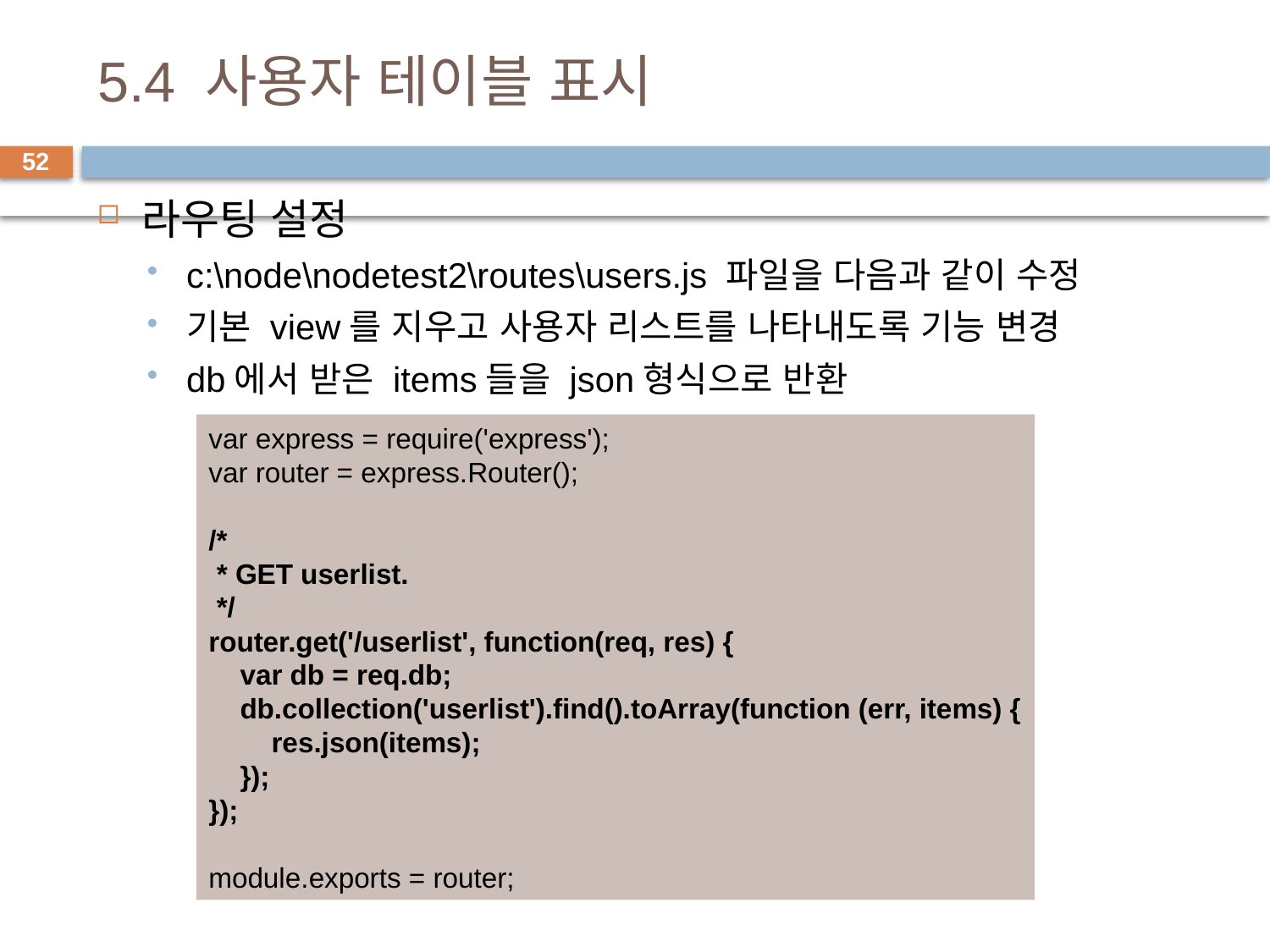

# 5.4 사용자 테이블 표시
52
라우팅 설정
c:\node\nodetest2\routes\users.js 파일을 다음과 같이 수정
기본 view를 지우고 사용자 리스트를 나타내도록 기능 변경
db에서 받은 items들을 json형식으로 반환

var express = require('express');
var router = express.Router();

/*
 * GET userlist.
 */
router.get('/userlist', function(req, res) {
    var db = req.db;
    db.collection('userlist').find().toArray(function (err, items) {
        res.json(items);
    });
});

module.exports = router;